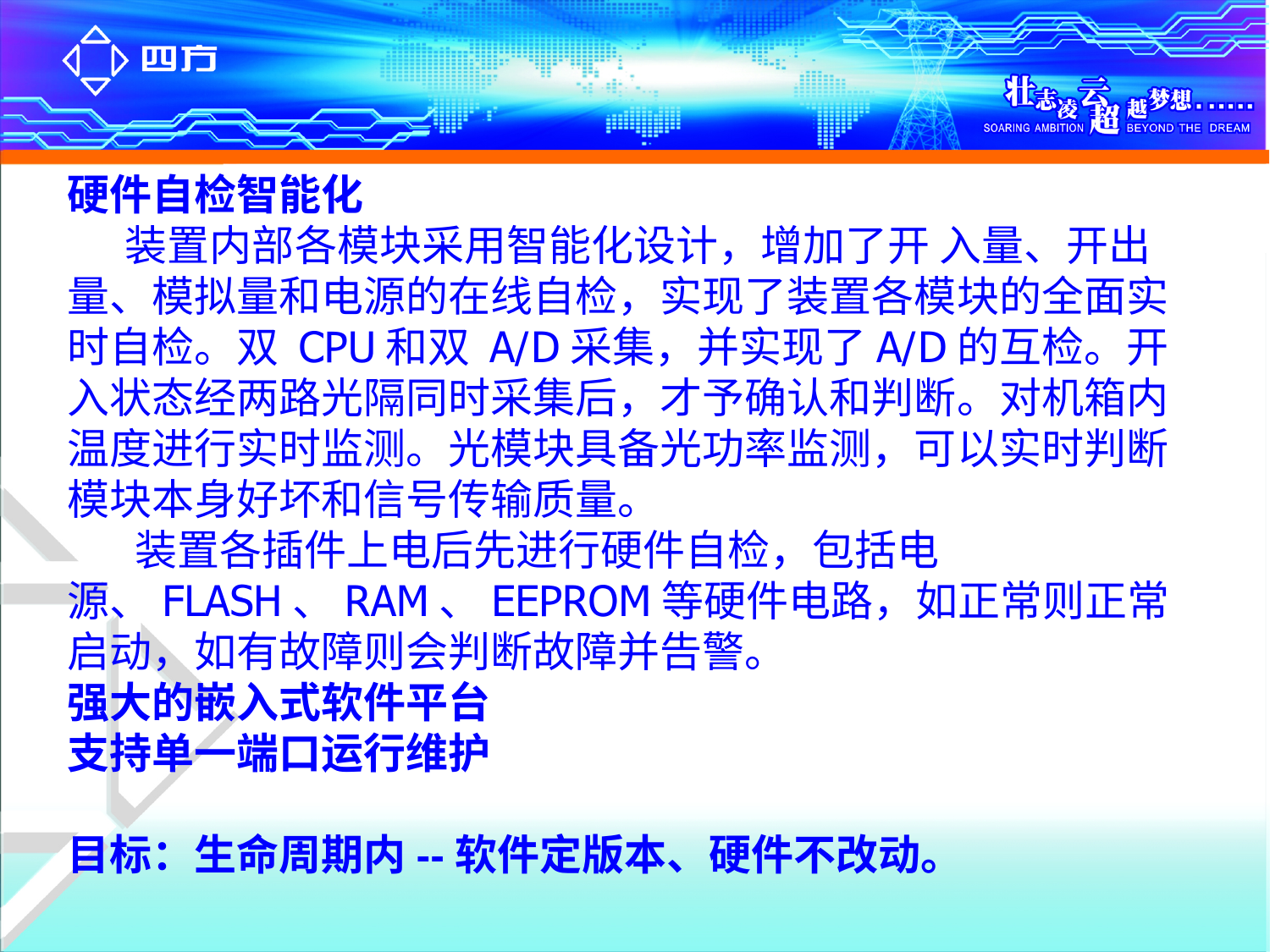

硬件自检智能化
     装置内部各模块采用智能化设计，增加了开 入量、开出量、模拟量和电源的在线自检，实现了装置各模块的全面实时自检。双 CPU和双 A/D采集，并实现了A/D的互检。开入状态经两路光隔同时采集后，才予确认和判断。对机箱内温度进行实时监测。光模块具备光功率监测，可以实时判断模块本身好坏和信号传输质量。
      装置各插件上电后先进行硬件自检，包括电源、FLASH、RAM、EEPROM等硬件电路，如正常则正常启动，如有故障则会判断故障并告警。
强大的嵌入式软件平台
支持单一端口运行维护

目标：生命周期内--软件定版本、硬件不改动。